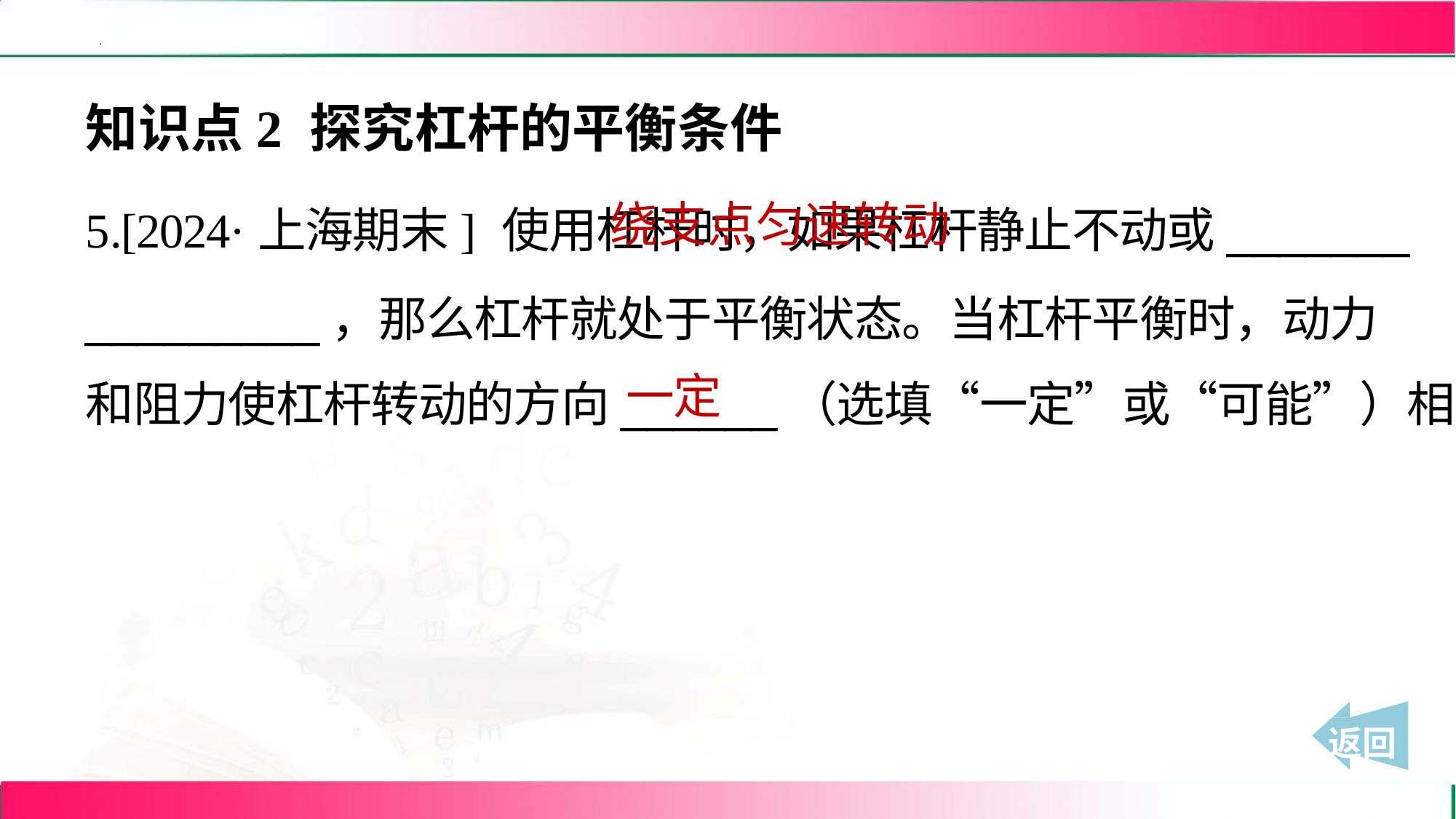

知识点2 探究杠杆的平衡条件
                                               绕支点匀速转动
5.[2024·上海期末] 使用杠杆时，如果杠杆静止不动或_______
_________，那么杠杆就处于平衡状态。当杠杆平衡时，动力
和阻力使杠杆转动的方向______（选填“一定”或“可能”）相反。
一定
 返回